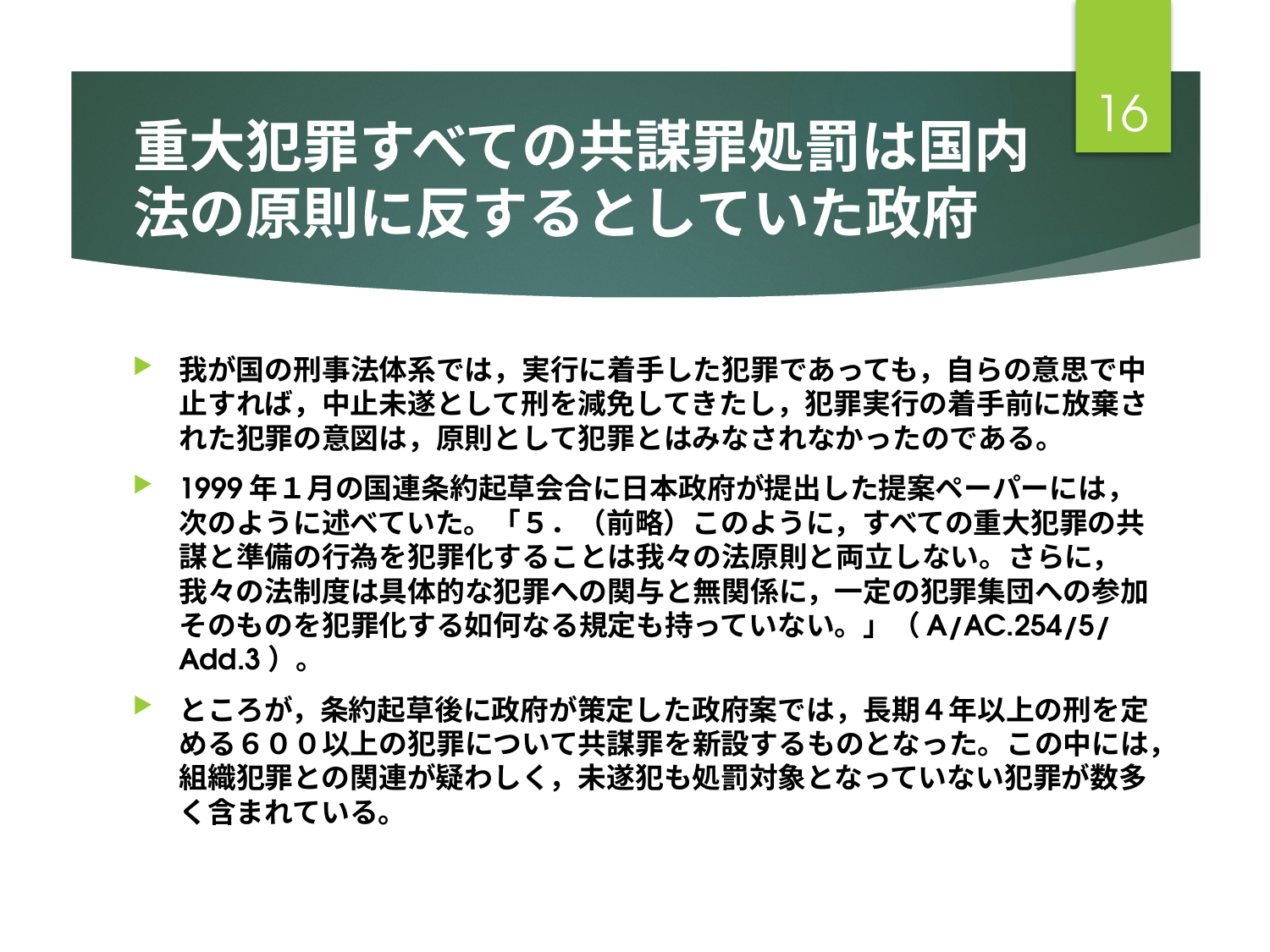

16
# 重大犯罪すべての共謀罪処罰は国内法の原則に反するとしていた政府
我が国の刑事法体系では，実行に着手した犯罪であっても，自らの意思で中止すれば，中止未遂として刑を減免してきたし，犯罪実行の着手前に放棄された犯罪の意図は，原則として犯罪とはみなされなかったのである。
1999年１月の国連条約起草会合に日本政府が提出した提案ペーパーには，次のように述べていた。「５．（前略）このように，すべての重大犯罪の共謀と準備の行為を犯罪化することは我々の法原則と両立しない。さらに，我々の法制度は具体的な犯罪への関与と無関係に，一定の犯罪集団への参加そのものを犯罪化する如何なる規定も持っていない。」（A/AC.254/5/Add.3）。
ところが，条約起草後に政府が策定した政府案では，長期４年以上の刑を定める６００以上の犯罪について共謀罪を新設するものとなった。この中には，組織犯罪との関連が疑わしく，未遂犯も処罰対象となっていない犯罪が数多く含まれている。